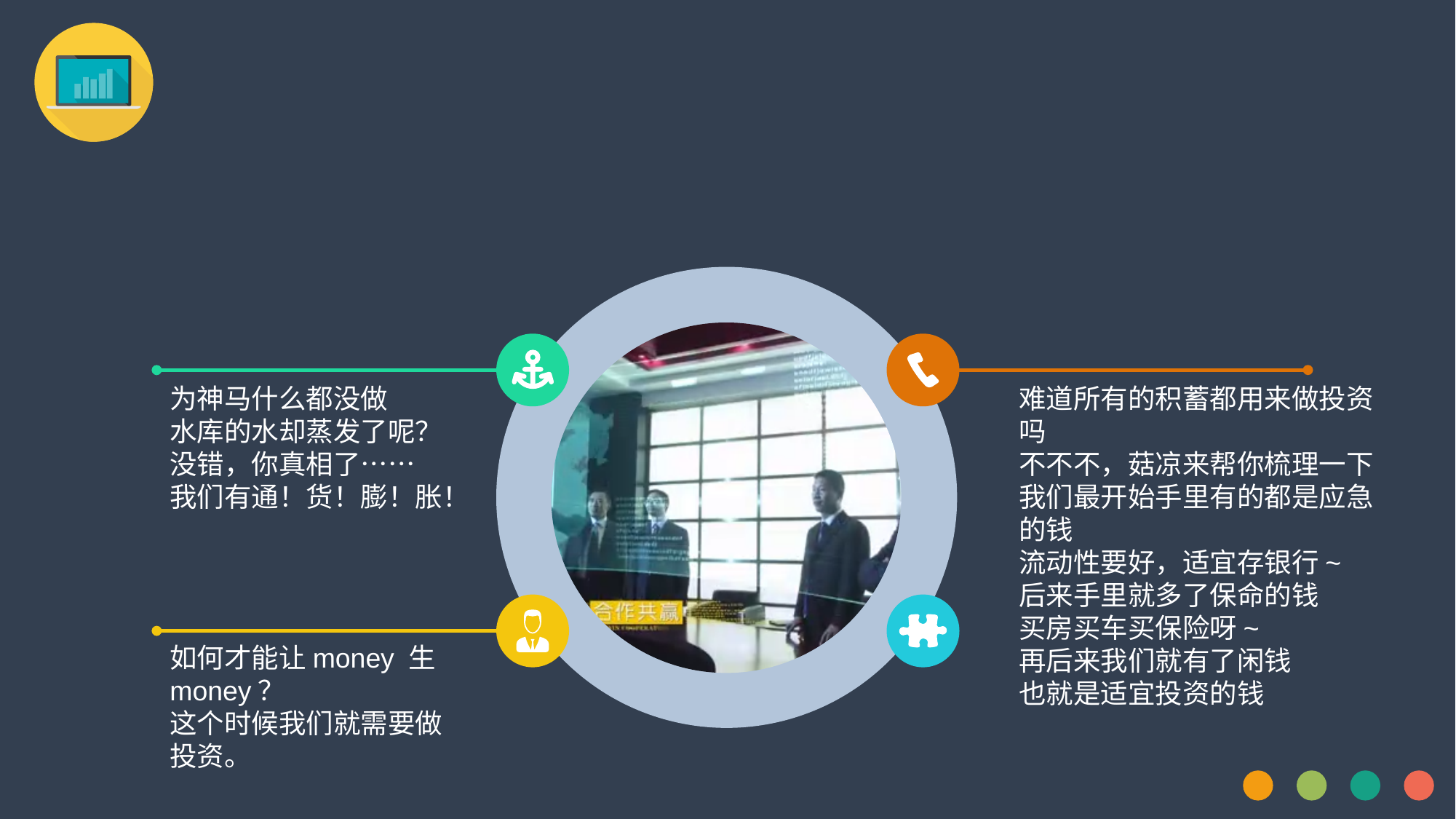

难道所有的积蓄都用来做投资吗
不不不，菇凉来帮你梳理一下
我们最开始手里有的都是应急的钱
流动性要好，适宜存银行~
后来手里就多了保命的钱
买房买车买保险呀~
再后来我们就有了闲钱
也就是适宜投资的钱
为神马什么都没做
水库的水却蒸发了呢？
没错，你真相了……
我们有通！货！膨！胀！

如何才能让money 生 money？
这个时候我们就需要做投资。